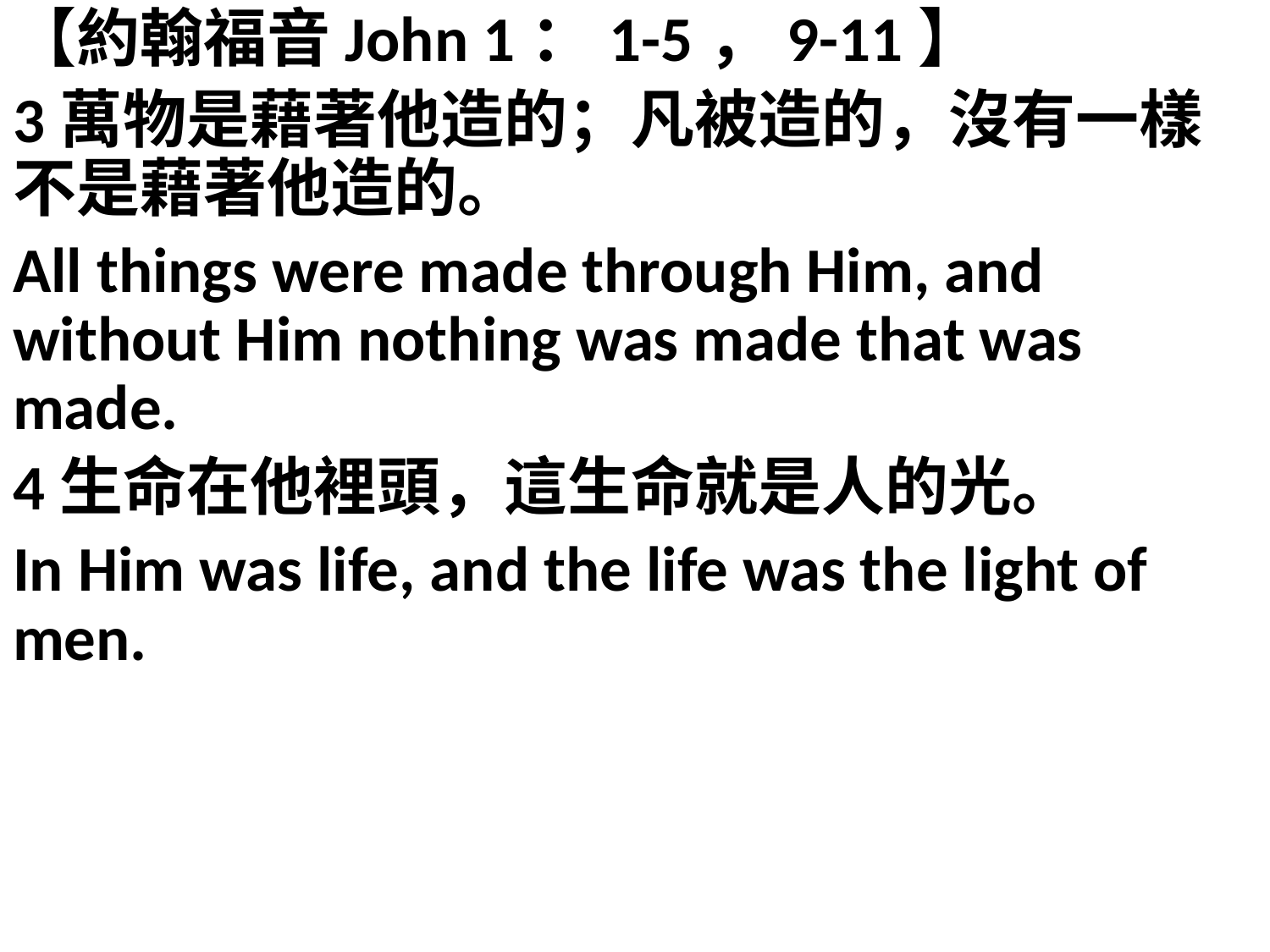

【約翰福音John 1：1-5，9-11】
3萬物是藉著他造的；凡被造的，沒有一樣不是藉著他造的。
All things were made through Him, and without Him nothing was made that was made.
4生命在他裡頭，這生命就是人的光。
In Him was life, and the life was the light of men.